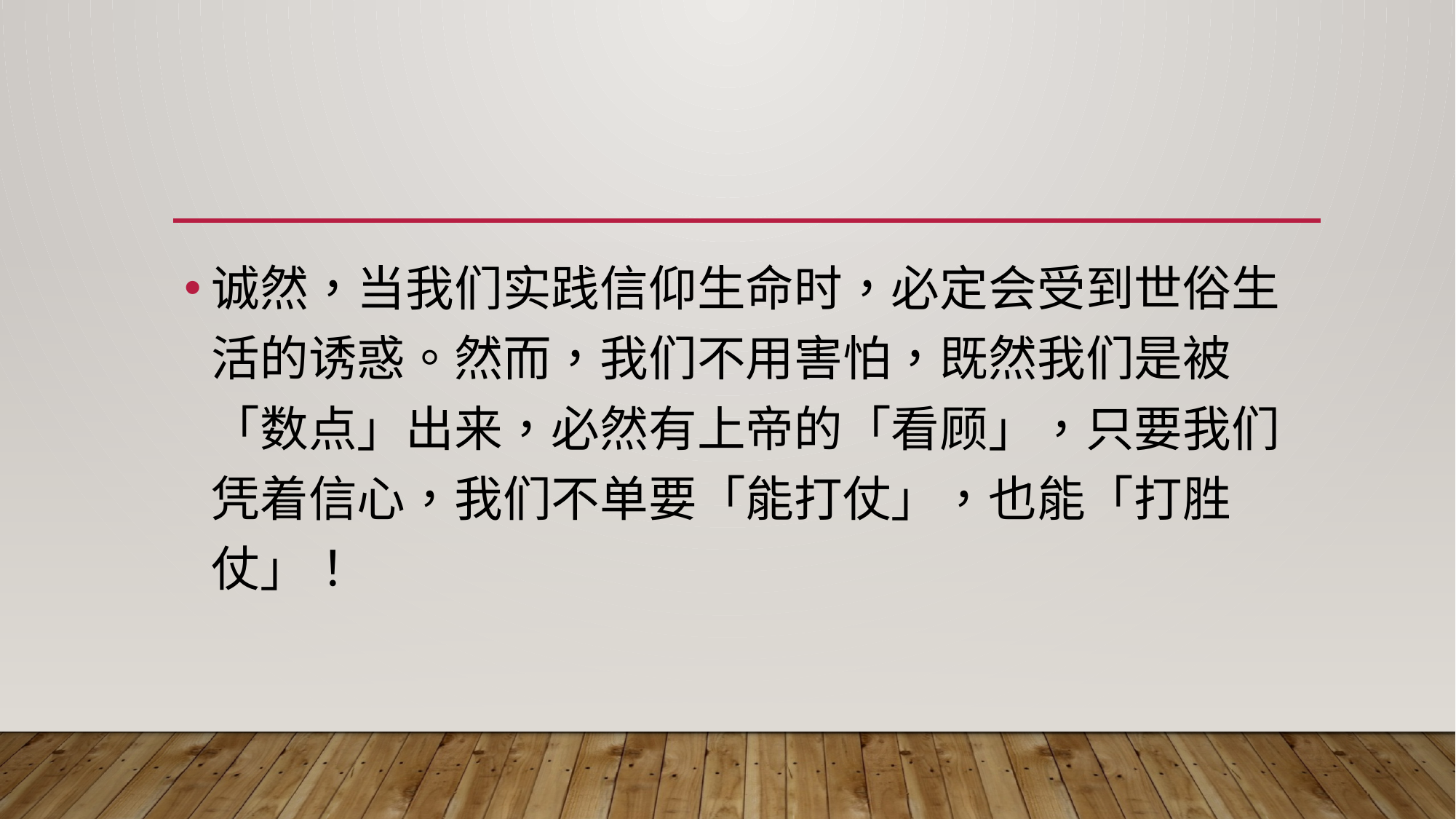

#
诚然，当我们实践信仰生命时，必定会受到世俗生活的诱惑。然而，我们不用害怕，既然我们是被「数点」出来，必然有上帝的「看顾」，只要我们凭着信心，我们不单要「能打仗」，也能「打胜仗」！